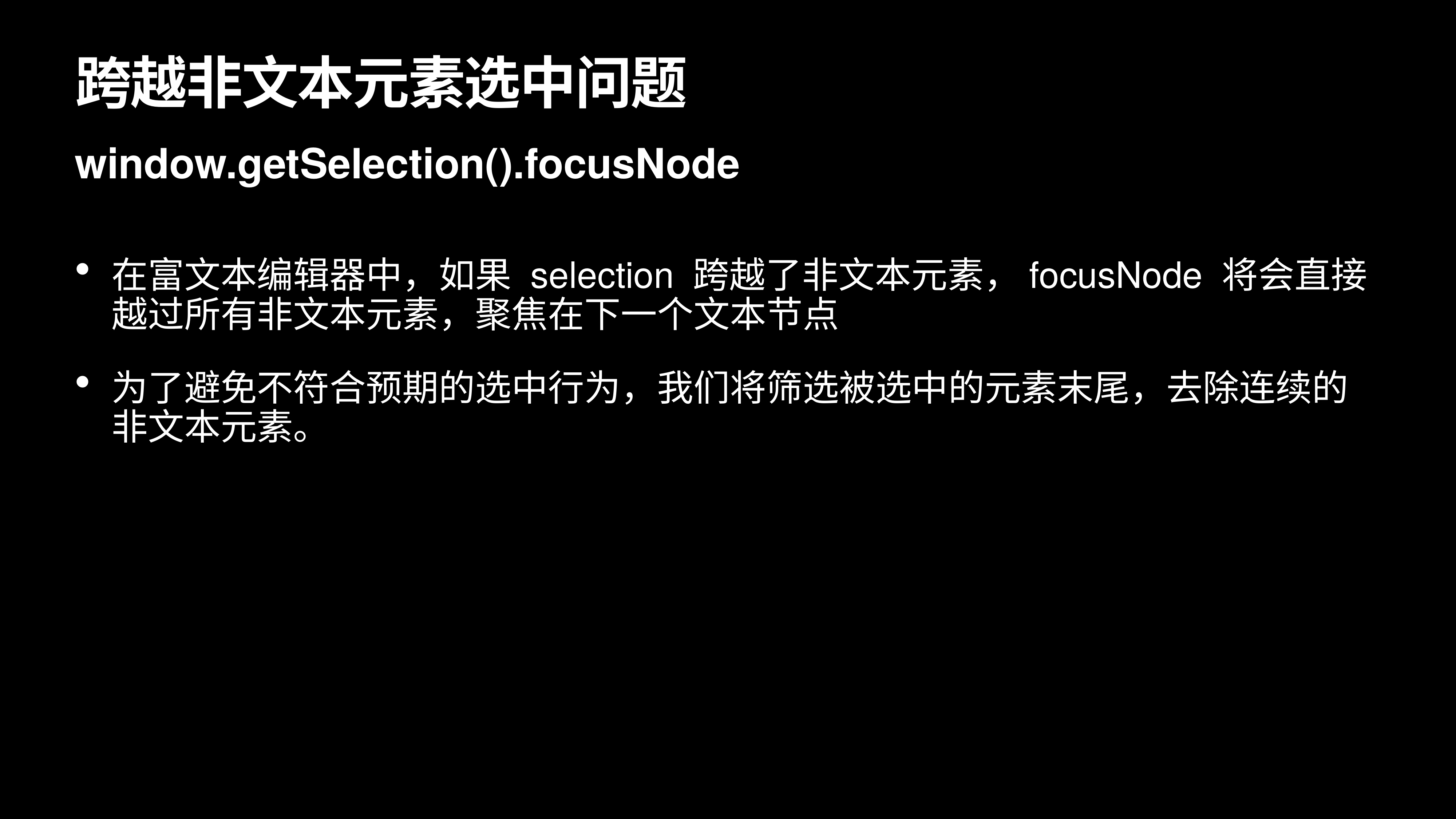

# 跨越非文本元素选中问题
window.getSelection().focusNode
在富文本编辑器中，如果 selection 跨越了非文本元素，focusNode 将会直接越过所有非文本元素，聚焦在下一个文本节点
为了避免不符合预期的选中行为，我们将筛选被选中的元素末尾，去除连续的非文本元素。